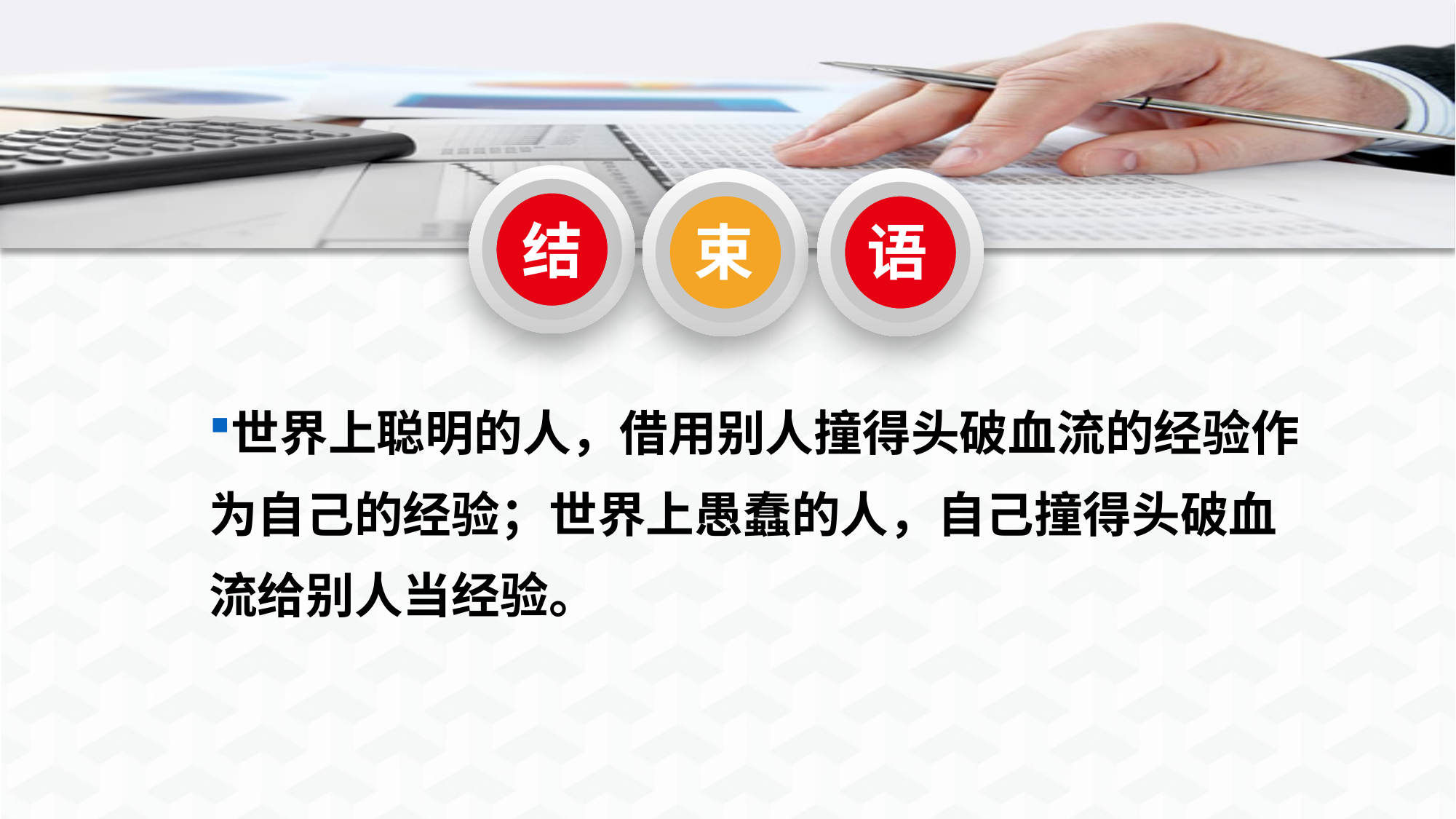

结

束

语
世界上聪明的人，借用别人撞得头破血流的经验作为自己的经验；世界上愚蠢的人，自己撞得头破血流给别人当经验。